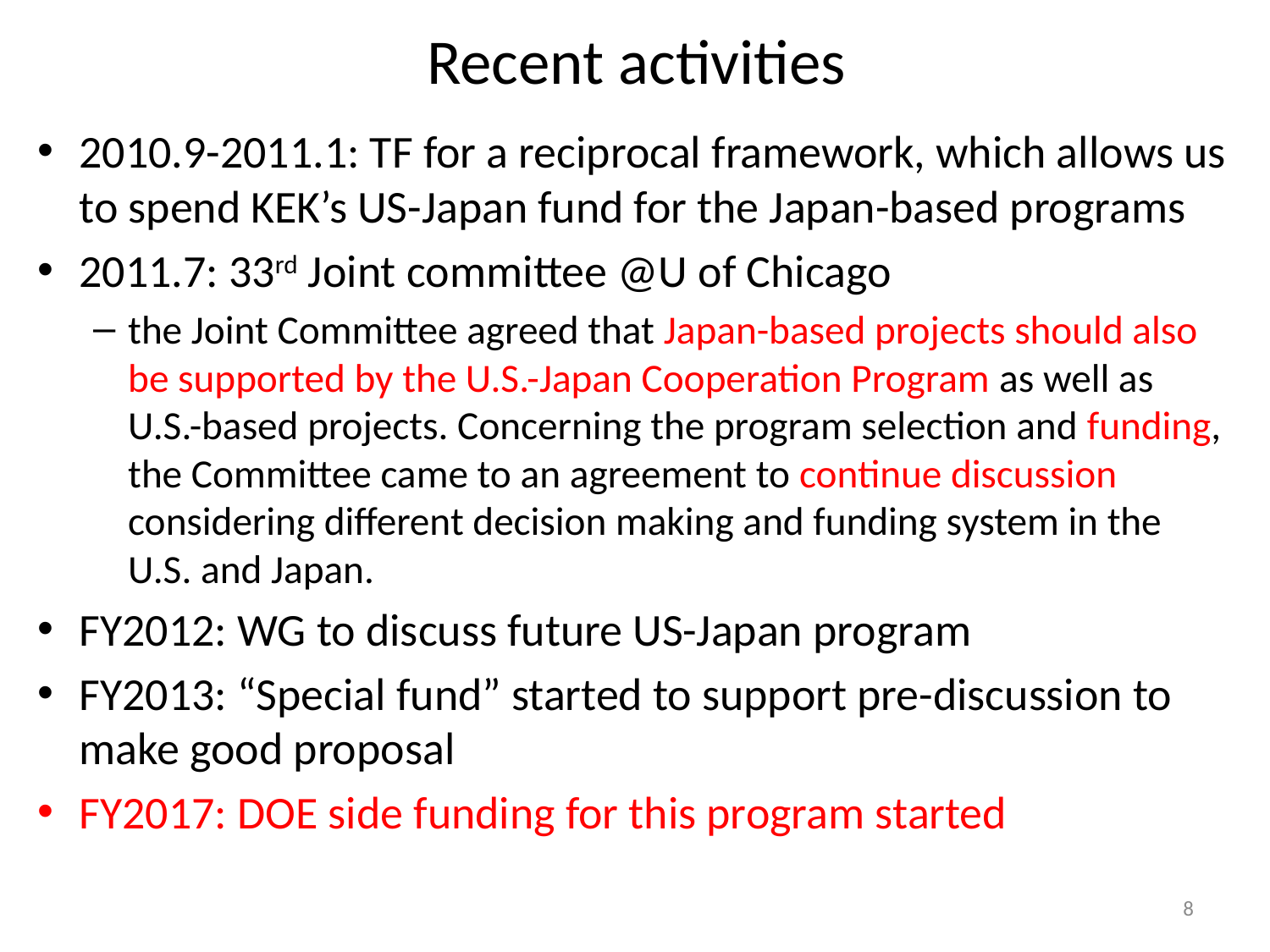

※更新の必要
# Recent activities
2010.9-2011.1: TF for a reciprocal framework, which allows us to spend KEK’s US-Japan fund for the Japan-based programs
2011.7: 33rd Joint committee @U of Chicago
the Joint Committee agreed that Japan-based projects should also be supported by the U.S.-Japan Cooperation Program as well as U.S.-based projects. Concerning the program selection and funding, the Committee came to an agreement to continue discussion considering different decision making and funding system in the U.S. and Japan.
FY2012: WG to discuss future US-Japan program
FY2013: “Special fund” started to support pre-discussion to make good proposal
FY2017: DOE side funding for this program started
8